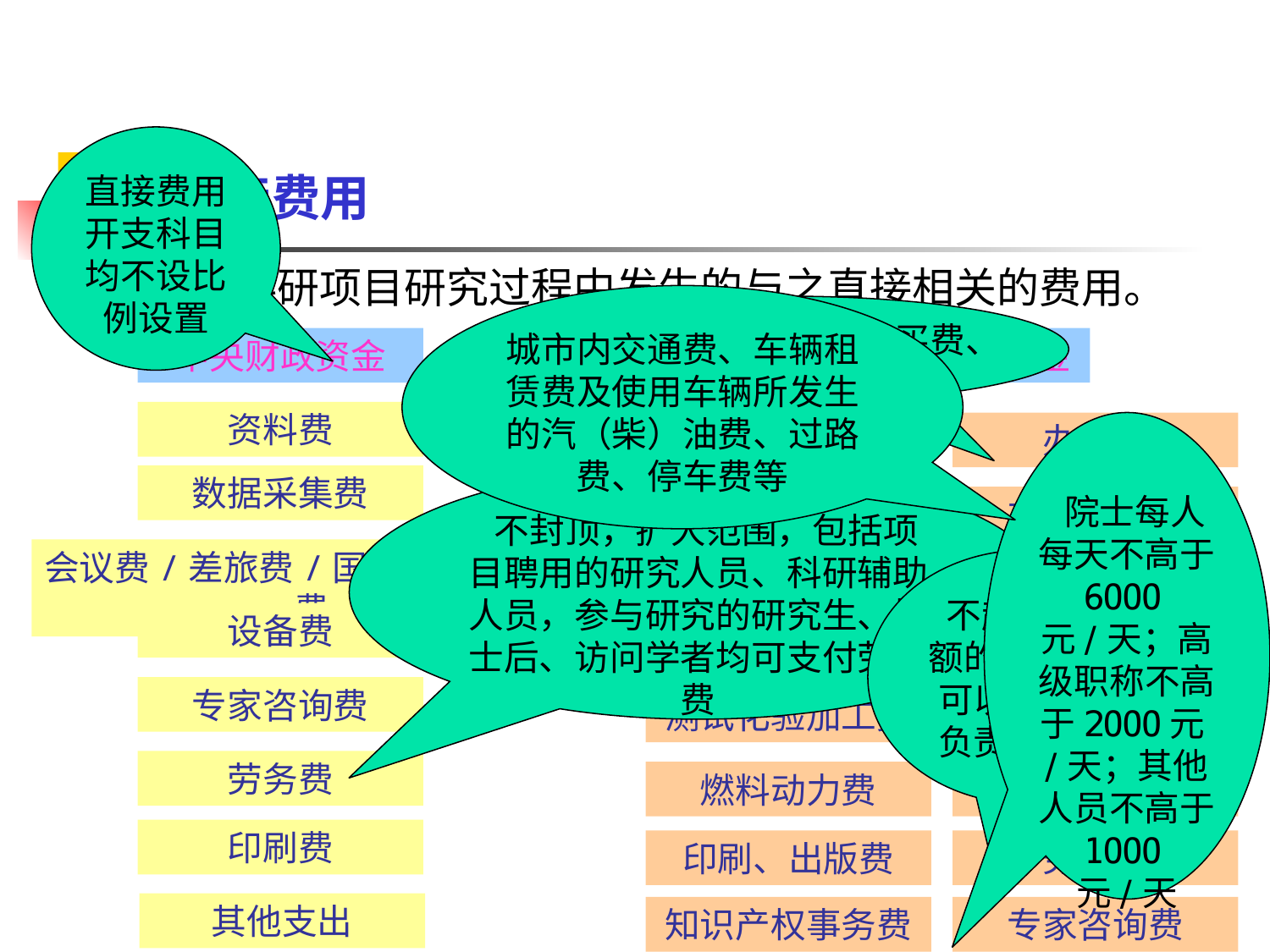

# 直接费用
直接费用开支科目均不设比例设置
指在科研项目研究过程中发生的与之直接相关的费用。
城市内交通费、车辆租赁费及使用车辆所发生的汽（柴）油费、过路费、停车费等
必要的办公用品购买费、通信费、上网费等
中央财政资金
省市级财政资金
资料费
资料费
办公费
 院士每人每天不高于6000元/天；高级职称不高于2000元/天；其他人员不高于1000元/天
数据采集费
 不封顶，扩大范围，包括项目聘用的研究人员、科研辅助人员，参与研究的研究生、博士后、访问学者均可支付劳务费
数据采集费
车辆使用费
会议费/差旅费/国际合作与交流费
设备费
 不超资助总额的50%，可以给项目负责人发放
差旅费
设备费
 不超到账经费的50%
会议、会务费
材料费
专家咨询费
测试化验加工费
国际合作与交流费
劳务费
燃料动力费
国内协作费
印刷费
印刷、出版费
劳务费
其他支出
知识产权事务费
专家咨询费